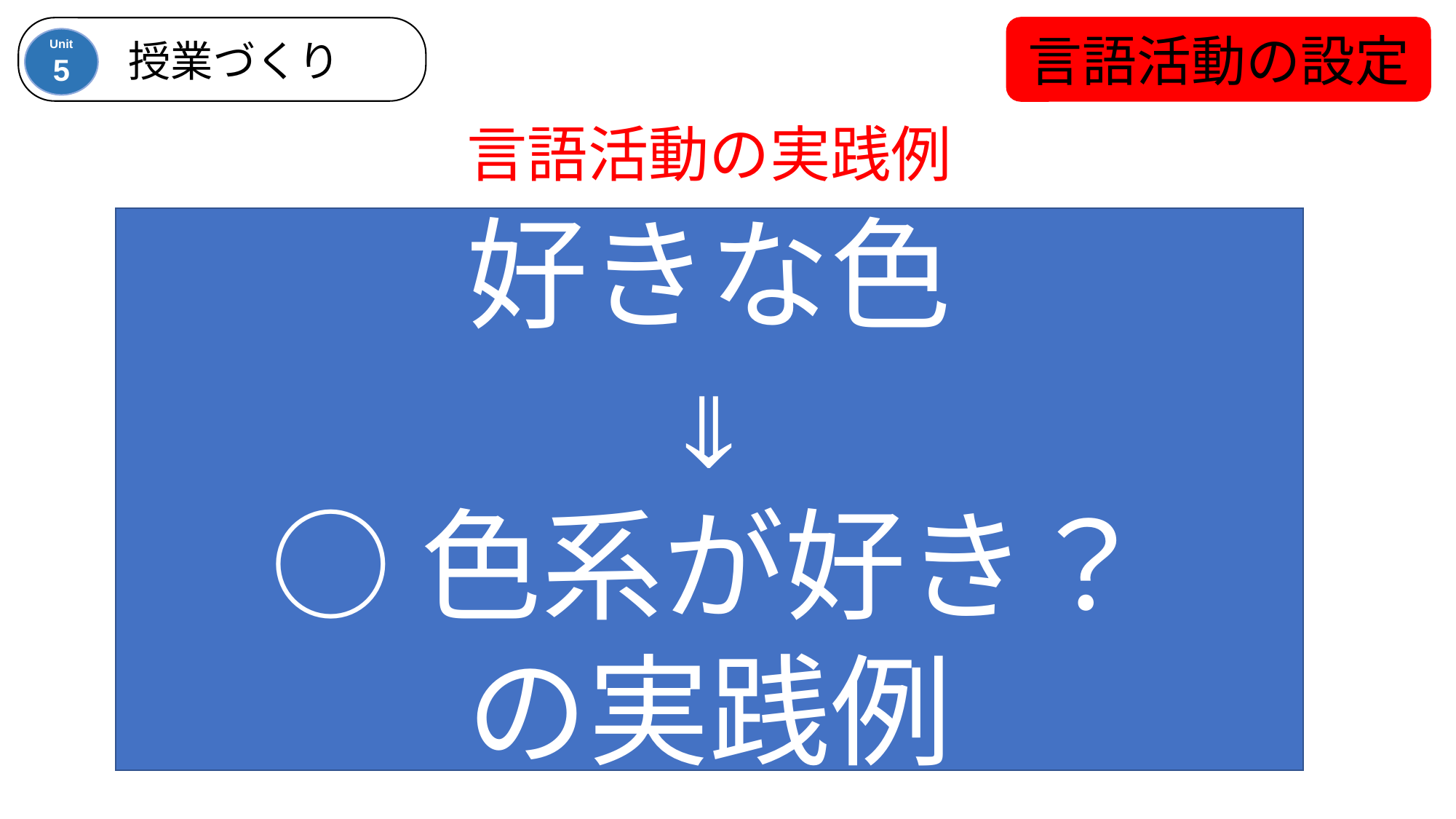

Unit
5
授業づくり
言語活動の設定
言語活動の実践例
好きな色
⇓
○色系が好き？
の実践例